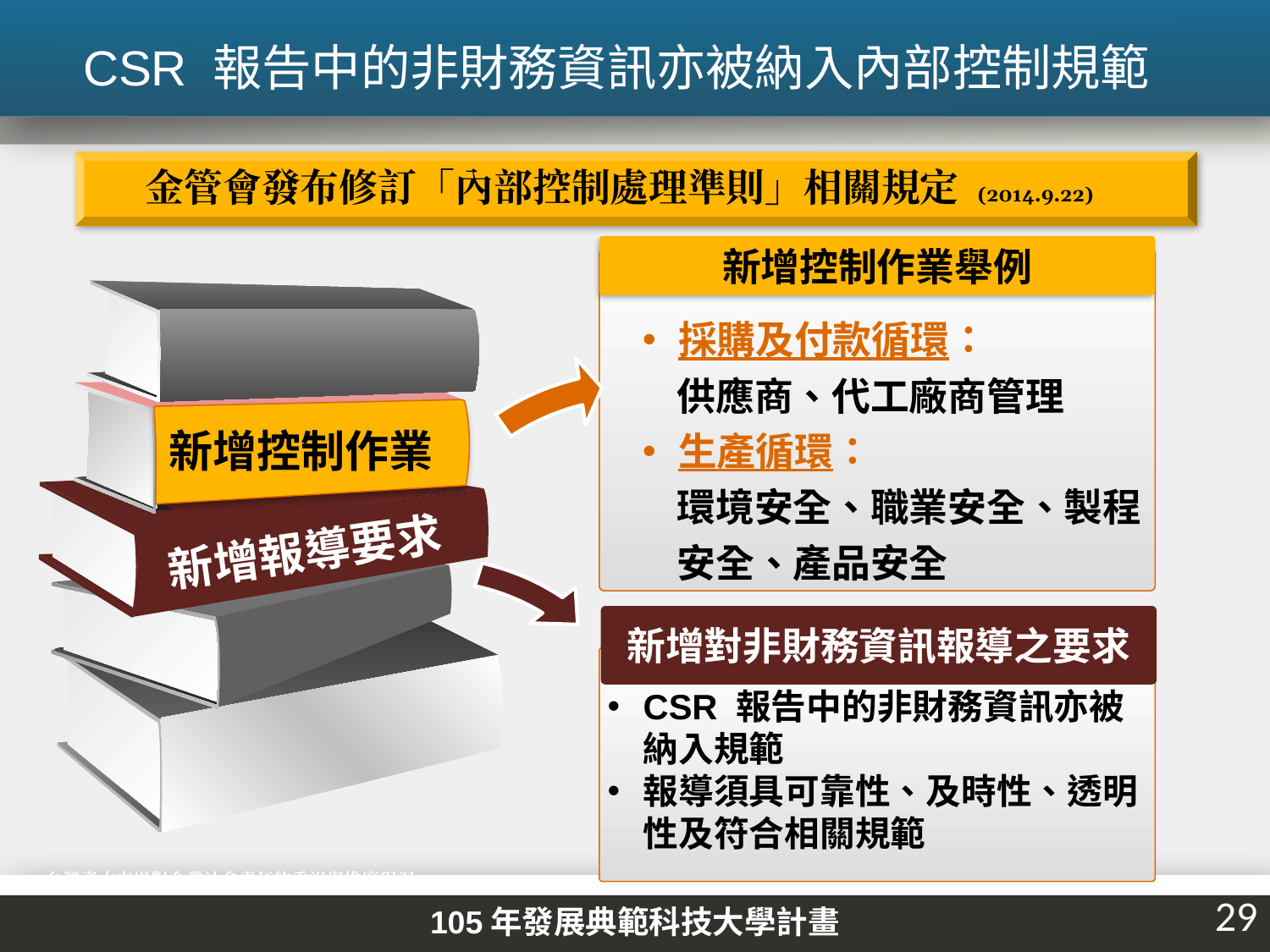

CSR 報告中的非財務資訊亦被納入內部控制規範

金管會發布修訂「內部控制處理準則」相關規定 (2014.9.22)
新增控制作業舉例

採購及付款循環：
供應商、代工廠商管理
生產循環：
環境安全、職業安全、製程安全、產品安全

新增控制作業
新增報導要求

新增對非財務資訊報導之要求

CSR 報告中的非財務資訊亦被納入規範
報導須具可靠性、及時性、透明性及符合相關規範
台灣資本市場對企業社會責任的重視與推廣現況 •
29